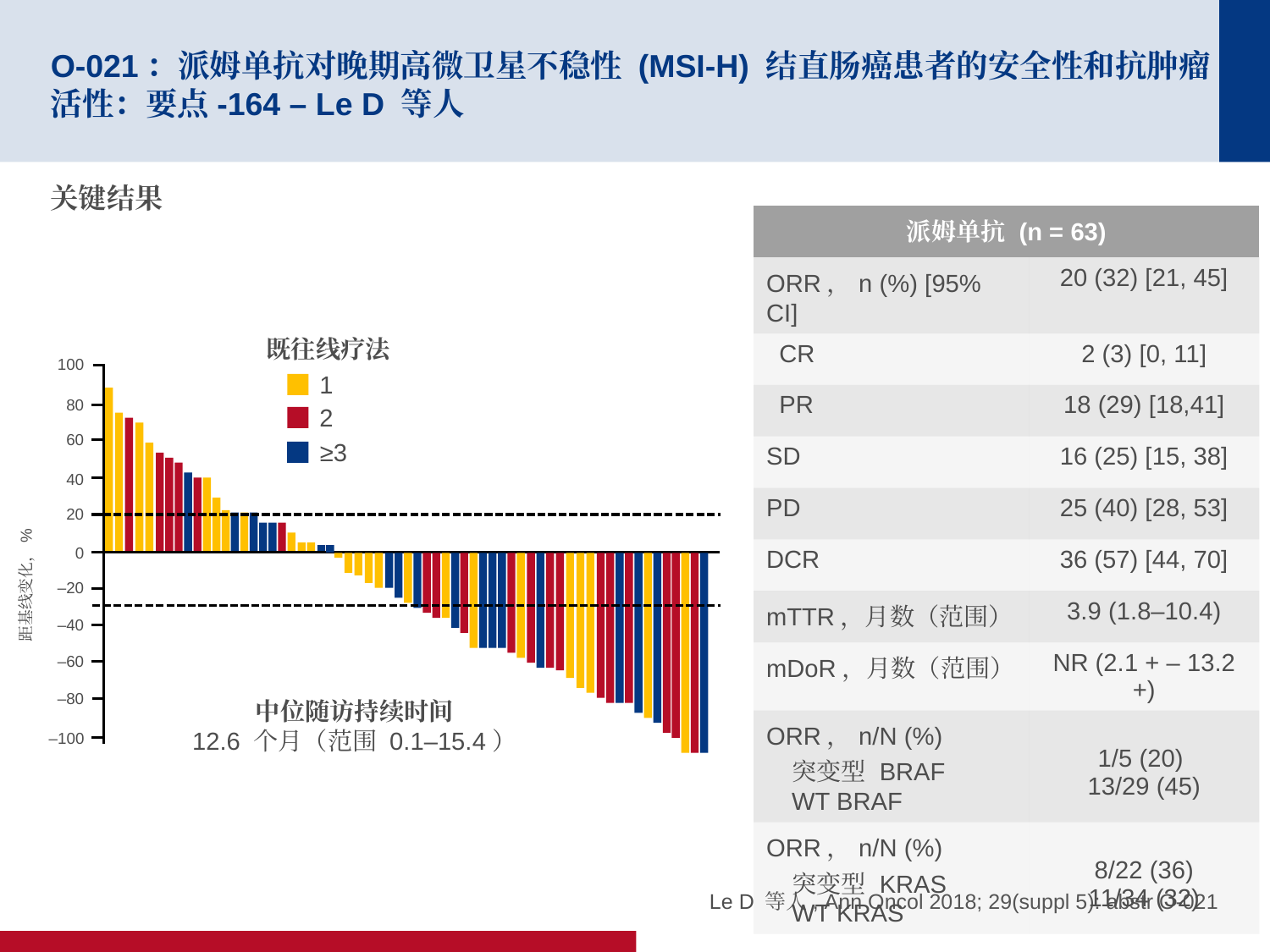

# O-021：派姆单抗对晚期高微卫星不稳性 (MSI-H) 结直肠癌患者的安全性和抗肿瘤活性：要点-164 – Le D 等人
关键结果
| 派姆单抗 (n = 63) |  |
| --- | --- |
| ORR，n (%) [95% CI] | 20 (32) [21, 45] |
| CR | 2 (3) [0, 11] |
| PR | 18 (29) [18,41] |
| SD | 16 (25) [15, 38] |
| PD | 25 (40) [28, 53] |
| DCR | 36 (57) [44, 70] |
| mTTR，月数（范围） | 3.9 (1.8–10.4) |
| mDoR，月数（范围） | NR (2.1 + – 13.2 +) |
| ORR，n/N (%) 突变型 BRAF WT BRAF | 1/5 (20) 13/29 (45) |
| ORR，n/N (%) 突变型 KRAS WT KRAS | 8/22 (36) 11/34 (32) |
既往线疗法
100
1

80
2

60
≥3

40

20

0

距基线变化，%
–20
–40
–60
–80
–100
中位随访持续时间
12.6 个月（范围 0.1–15.4）
Le D 等人, Ann Oncol 2018; 29(suppl 5): abstr O-021